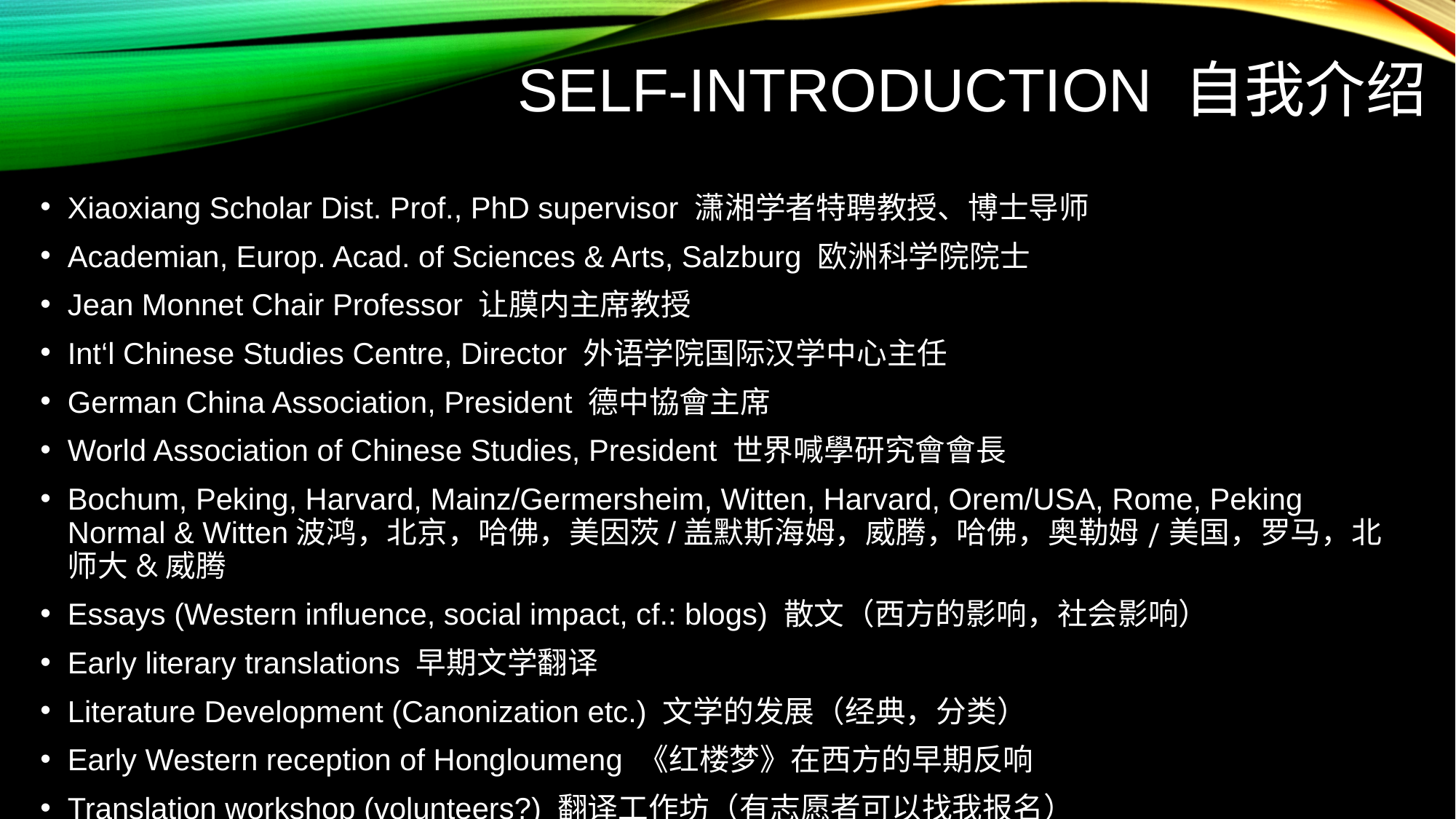

# Self-Introduction 自我介绍
Xiaoxiang Scholar Dist. Prof., PhD supervisor 潇湘学者特聘教授、博士导师
Academian, Europ. Acad. of Sciences & Arts, Salzburg 欧洲科学院院士
Jean Monnet Chair Professor 让膜内主席教授
Int‘l Chinese Studies Centre, Director 外语学院国际汉学中心主任
German China Association, President 德中協會主席
World Association of Chinese Studies, President 世界喊學研究會會長
Bochum, Peking, Harvard, Mainz/Germersheim, Witten, Harvard, Orem/USA, Rome, Peking Normal & Witten波鸿，北京，哈佛，美因茨/盖默斯海姆，威腾，哈佛，奥勒姆/美国，罗马，北师大&威腾
Essays (Western influence, social impact, cf.: blogs) 散文（西方的影响，社会影响）
Early literary translations 早期文学翻译
Literature Development (Canonization etc.) 文学的发展（经典，分类）
Early Western reception of Hongloumeng 《红楼梦》在西方的早期反响
Translation workshop (volunteers?) 翻译工作坊（有志愿者可以找我报名）